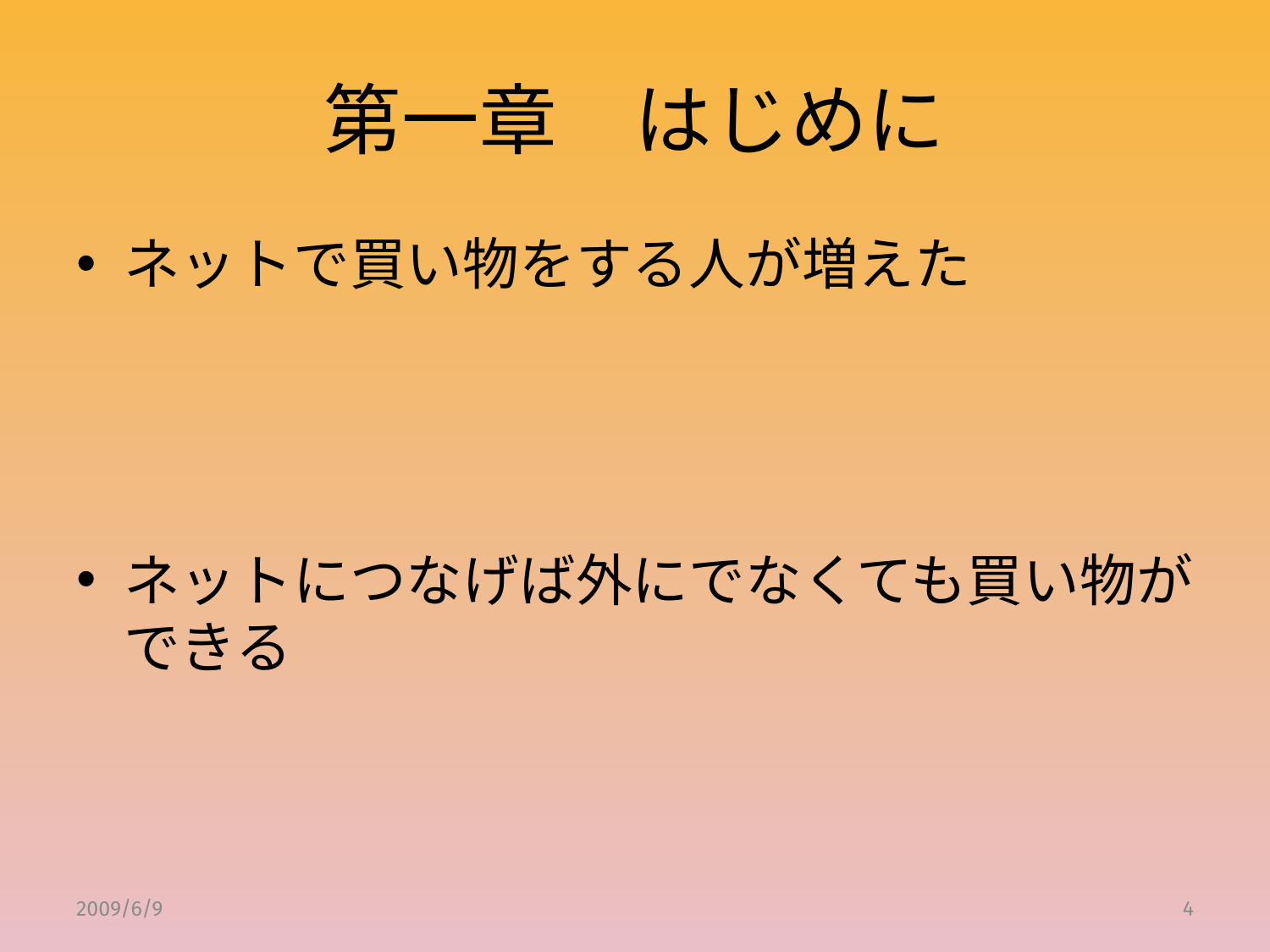

# 第一章　はじめに
ネットで買い物をする人が増えた

ネットにつなげば外にでなくても買い物ができる

2009/6/9
4